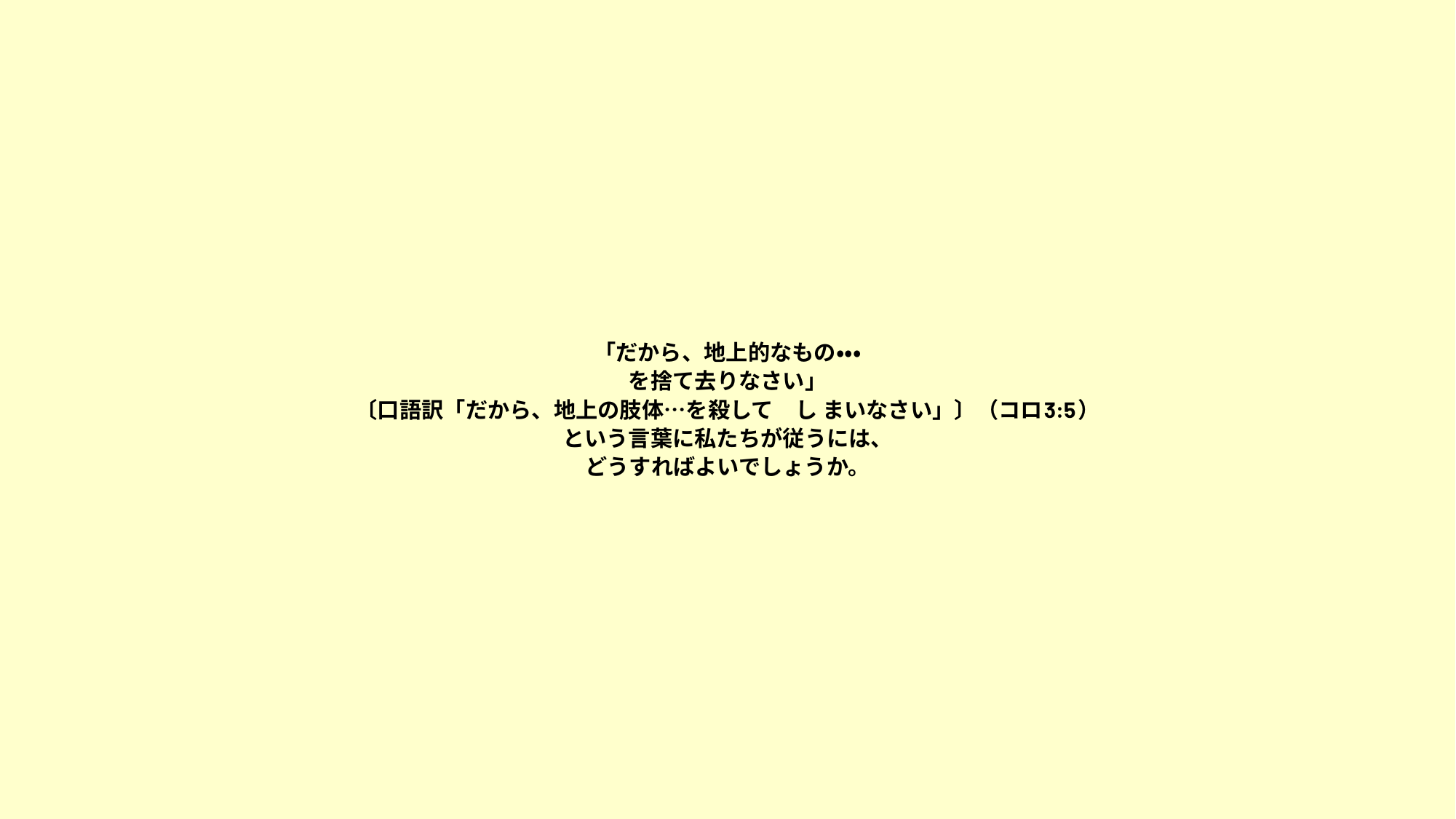

# 「だから、地上的なもの・・・ を捨て去りなさい」 〔口語訳「だから、地上の肢体…を殺して　し まいなさい」〕（コロ3:5） という言葉に私たちが従うには、 どうすればよいでしょうか。